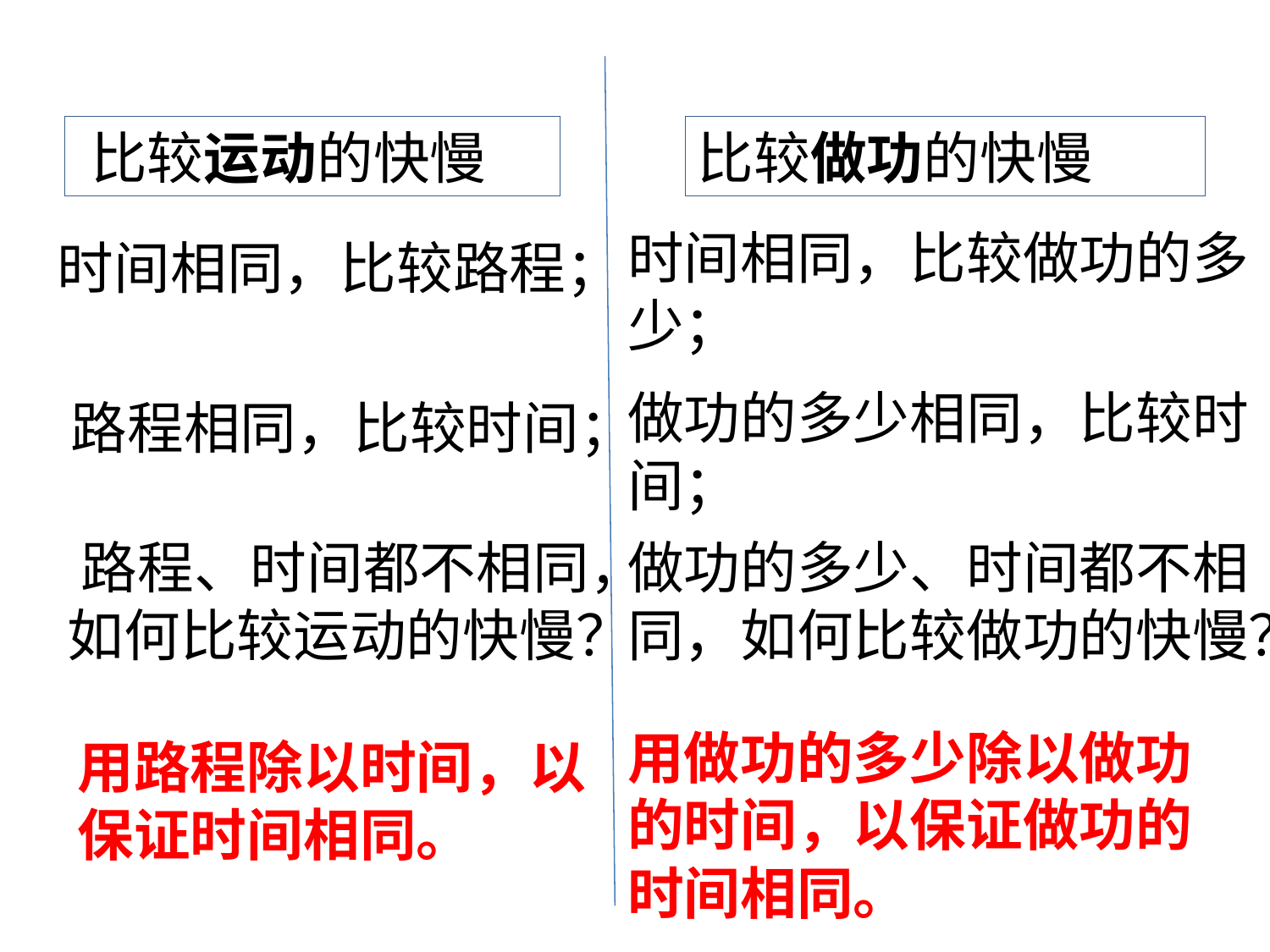

﻿比较运动的快慢
比较做功的快慢
时间相同，比较做功的多少；
时间相同，比较路程；
做功的多少相同，比较时间；
﻿路程相同，比较时间；
﻿路程、时间都不相同，如何比较运动的快慢？
做功的多少、时间都不相同，如何比较做功的快慢？
用做功的多少除以做功的时间，以保证做功的时间相同。
用路程除以时间，以保证时间相同。